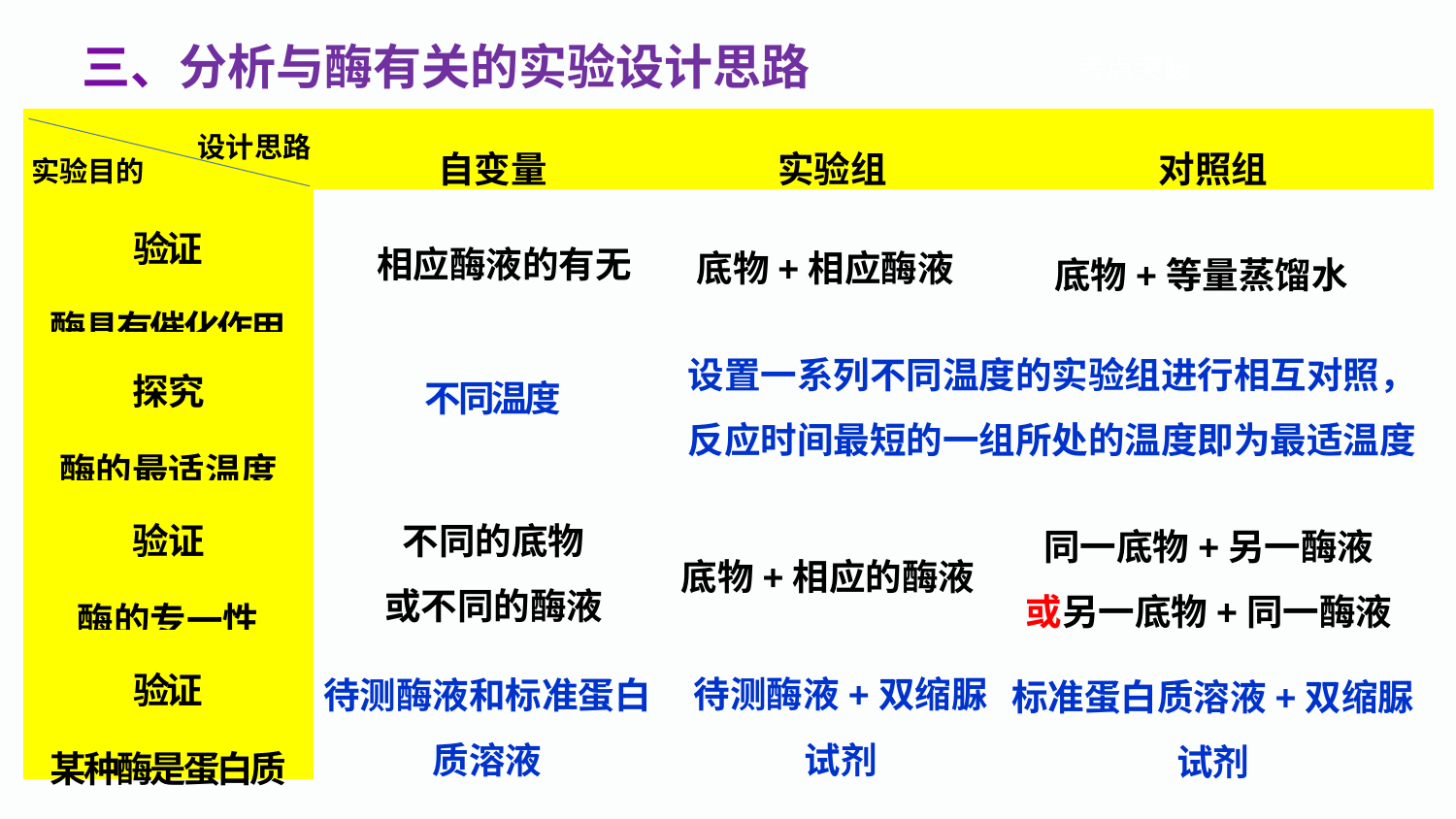

三、分析与酶有关的实验设计思路
设计思路
|  | 自变量 | 实验组 | 对照组 |
| --- | --- | --- | --- |
| 验证 酶具有催化作用 |  |  |  |
| 探究 酶的最适温度 |  |  |  |
| 验证 酶的专一性 |  |  |  |
| 验证 某种酶是蛋白质 |  |  |  |
实验目的
相应酶液的有无
底物+相应酶液
底物+等量蒸馏水
设置一系列不同温度的实验组进行相互对照，反应时间最短的一组所处的温度即为最适温度
不同温度
不同的底物
或不同的酶液
同一底物+另一酶液
或另一底物+同一酶液
底物+相应的酶液
待测酶液+双缩脲
试剂
待测酶液和标准蛋白质溶液
标准蛋白质溶液+双缩脲
试剂